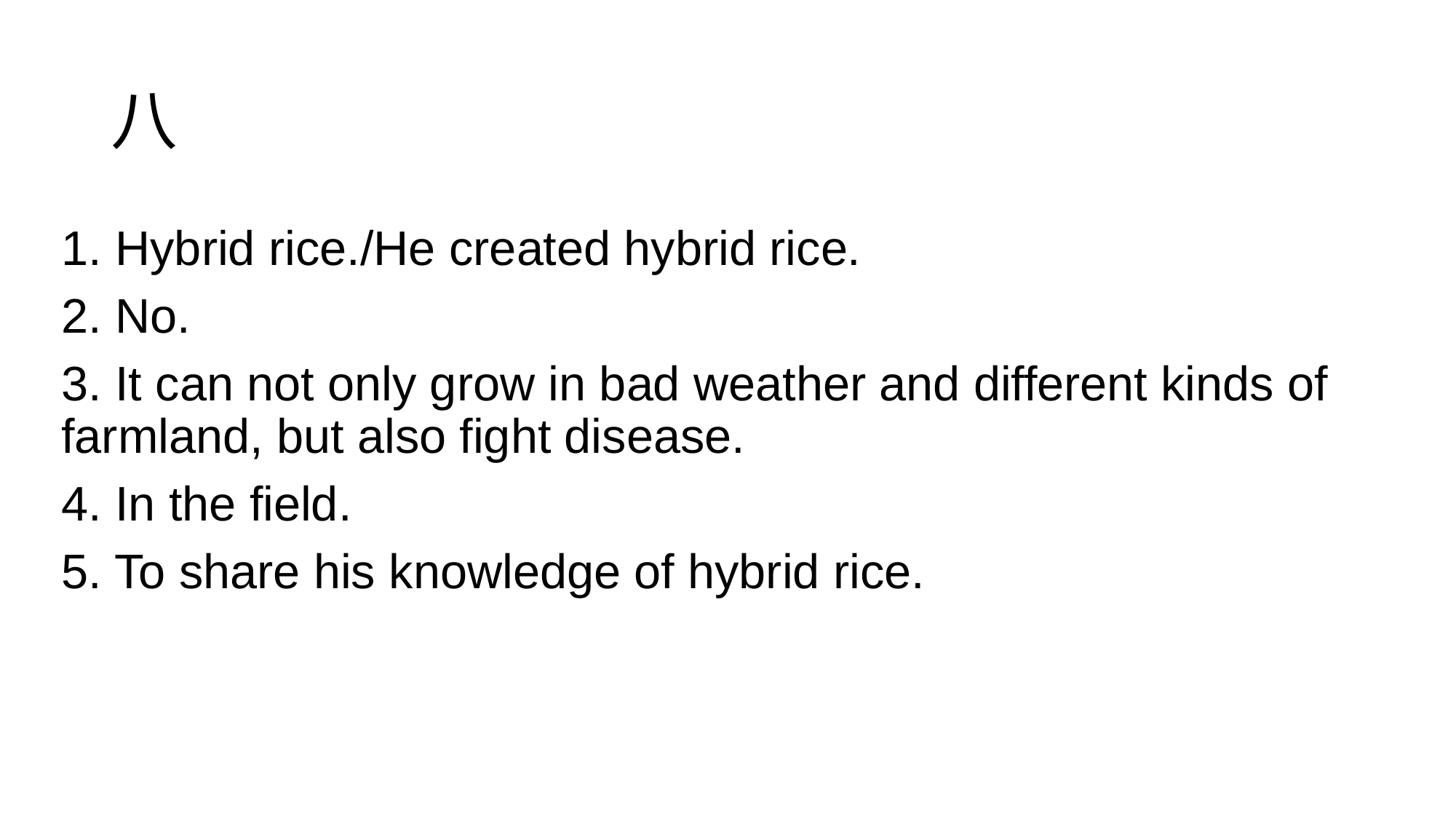

# 八
1. Hybrid rice./He created hybrid rice.
2. No.
3. It can not only grow in bad weather and different kinds of farmland, but also fight disease.
4. In the field.
5. To share his knowledge of hybrid rice.